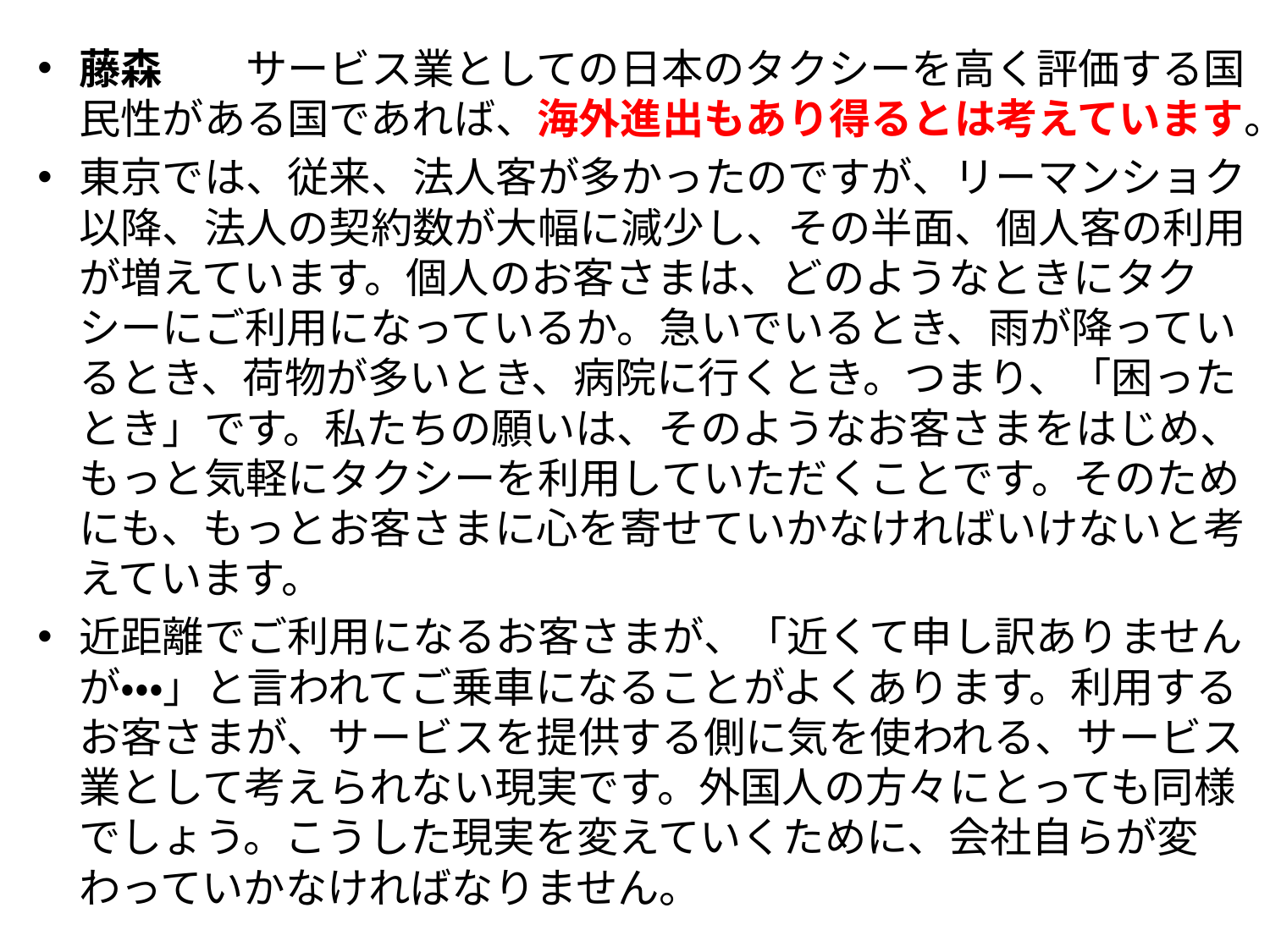

藤森　　サービス業としての日本のタクシーを高く評価する国民性がある国であれば、海外進出もあり得るとは考えています。
東京では、従来、法人客が多かったのですが、リーマンショク以降、法人の契約数が大幅に減少し、その半面、個人客の利用が増えています。個人のお客さまは、どのようなときにタクシーにご利用になっているか。急いでいるとき、雨が降っているとき、荷物が多いとき、病院に行くとき。つまり、「困ったとき」です。私たちの願いは、そのようなお客さまをはじめ、もっと気軽にタクシーを利用していただくことです。そのためにも、もっとお客さまに心を寄せていかなければいけないと考えています。
近距離でご利用になるお客さまが、「近くて申し訳ありませんが・・・」と言われてご乗車になることがよくあります。利用するお客さまが、サービスを提供する側に気を使われる、サービス業として考えられない現実です。外国人の方々にとっても同様でしょう。こうした現実を変えていくために、会社自らが変わっていかなければなりません。